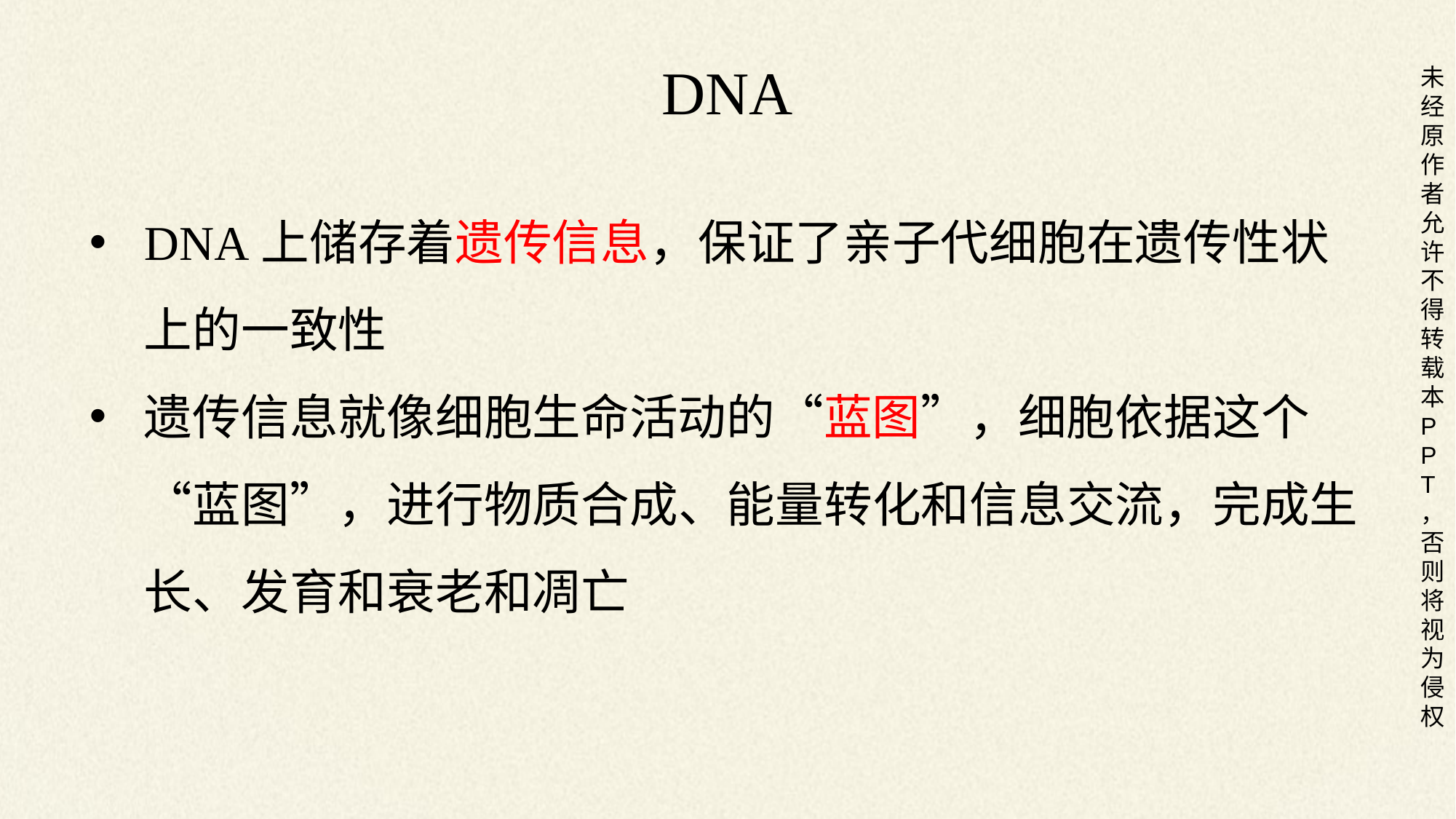

DNA
DNA上储存着遗传信息，保证了亲子代细胞在遗传性状上的一致性
遗传信息就像细胞生命活动的“蓝图”，细胞依据这个“蓝图”，进行物质合成、能量转化和信息交流，完成生长、发育和衰老和凋亡